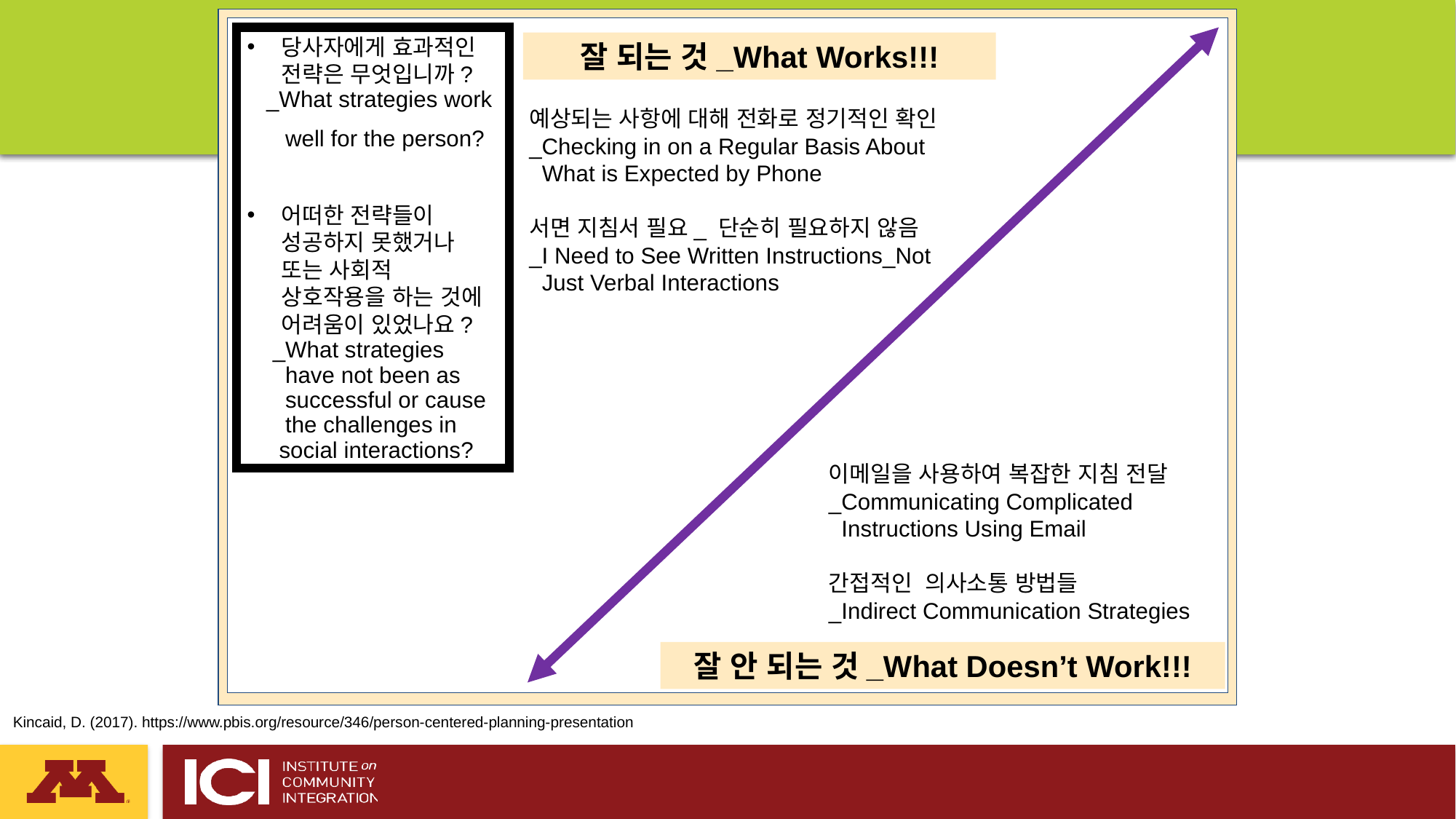

당사자에게 효과적인 전략은 무엇입니까?
   _What strategies work
      well for the person?

어떠한 전략들이 성공하지 못했거나 또는 사회적 상호작용을 하는 것에 어려움이 있었나요?
    _What strategies
      have not been as
      successful or cause
      the challenges in
     social interactions?

잘 되는 것_What Works!!!
예상되는 사항에 대해 전화로 정기적인 확인
_Checking in on a Regular Basis About
  What is Expected by Phone

서면 지침서 필요_ 단순히 필요하지 않음
_I Need to See Written Instructions_Not
  Just Verbal Interactions
이메일을 사용하여 복잡한 지침 전달
_Communicating Complicated
  Instructions Using Email

간접적인  의사소통 방법들
_Indirect Communication Strategies
잘 안 되는 것_What Doesn’t Work!!!
Kincaid, D. (2017). https://www.pbis.org/resource/346/person-centered-planning-presentation